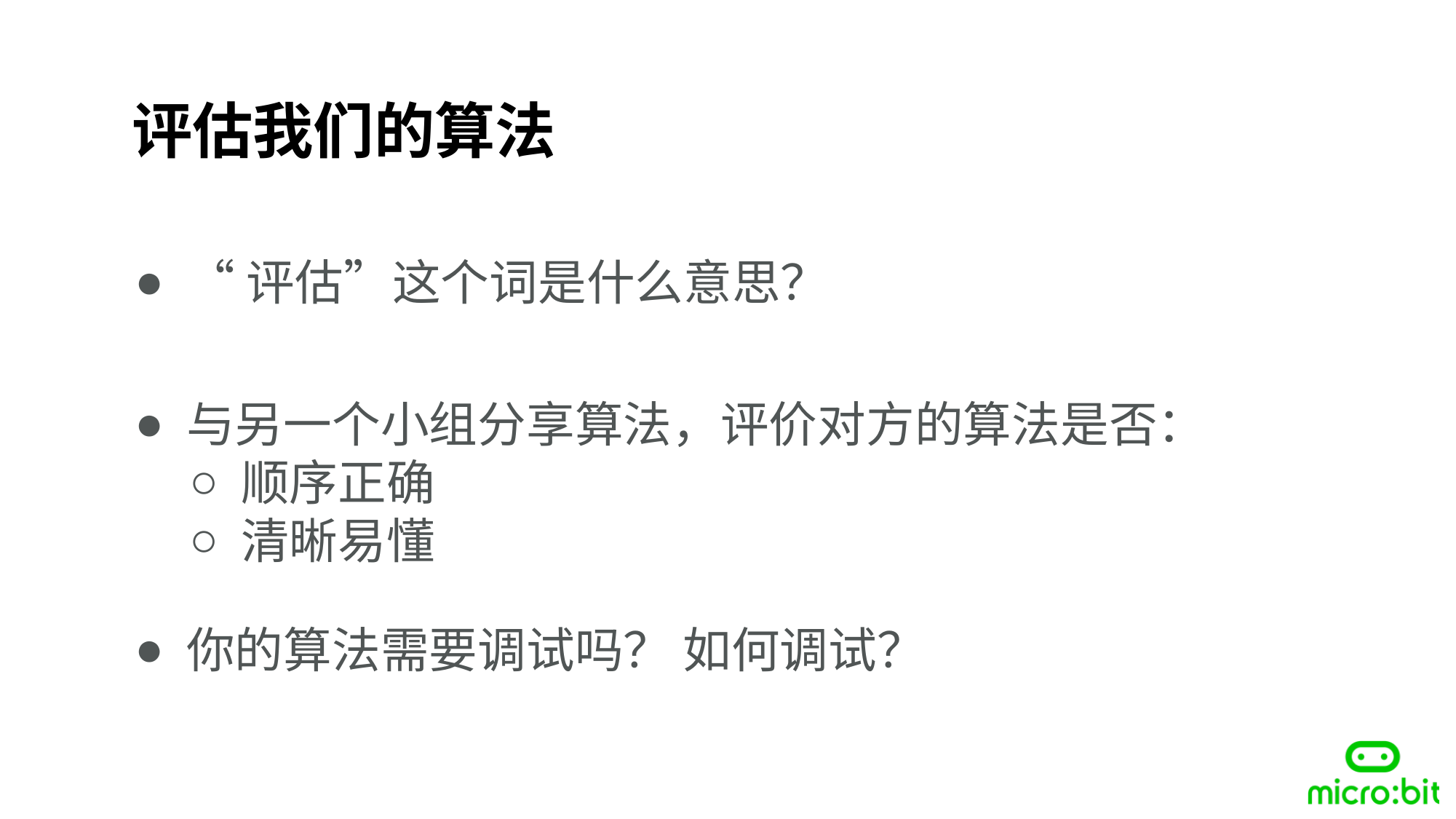

评估我们的算法

“评估”这个词是什么意思？

与另一个小组分享算法，评价对方的算法是否：
顺序正确
清晰易懂

你的算法需要调试吗？ 如何调试？